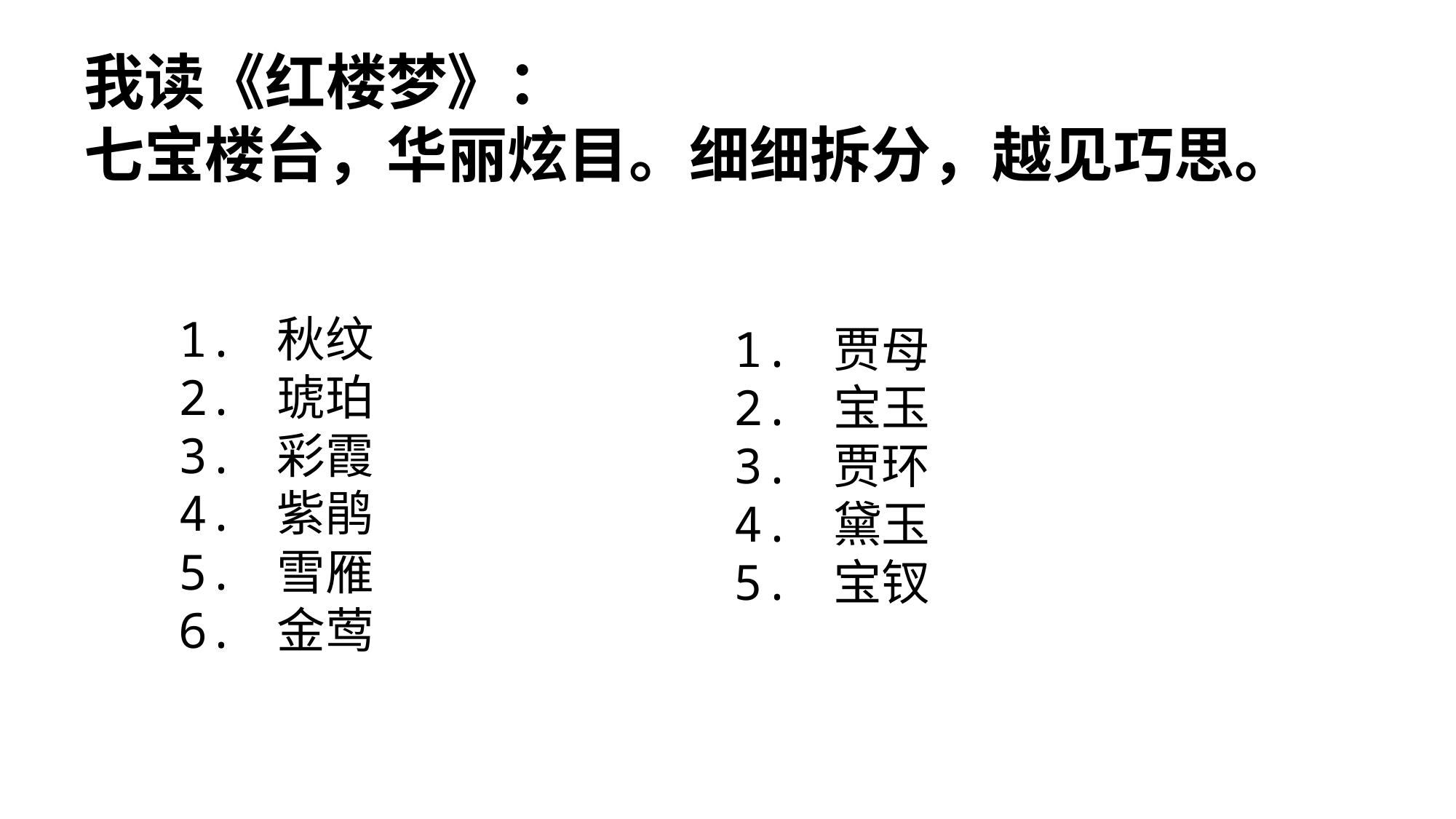

我读《红楼梦》：
七宝楼台，华丽炫目。细细拆分，越见巧思。

1. 秋纹
2. 琥珀
3. 彩霞
4. 紫鹃
5. 雪雁
6. 金莺

1. 贾母
2. 宝玉
3. 贾环
4. 黛玉
5. 宝钗